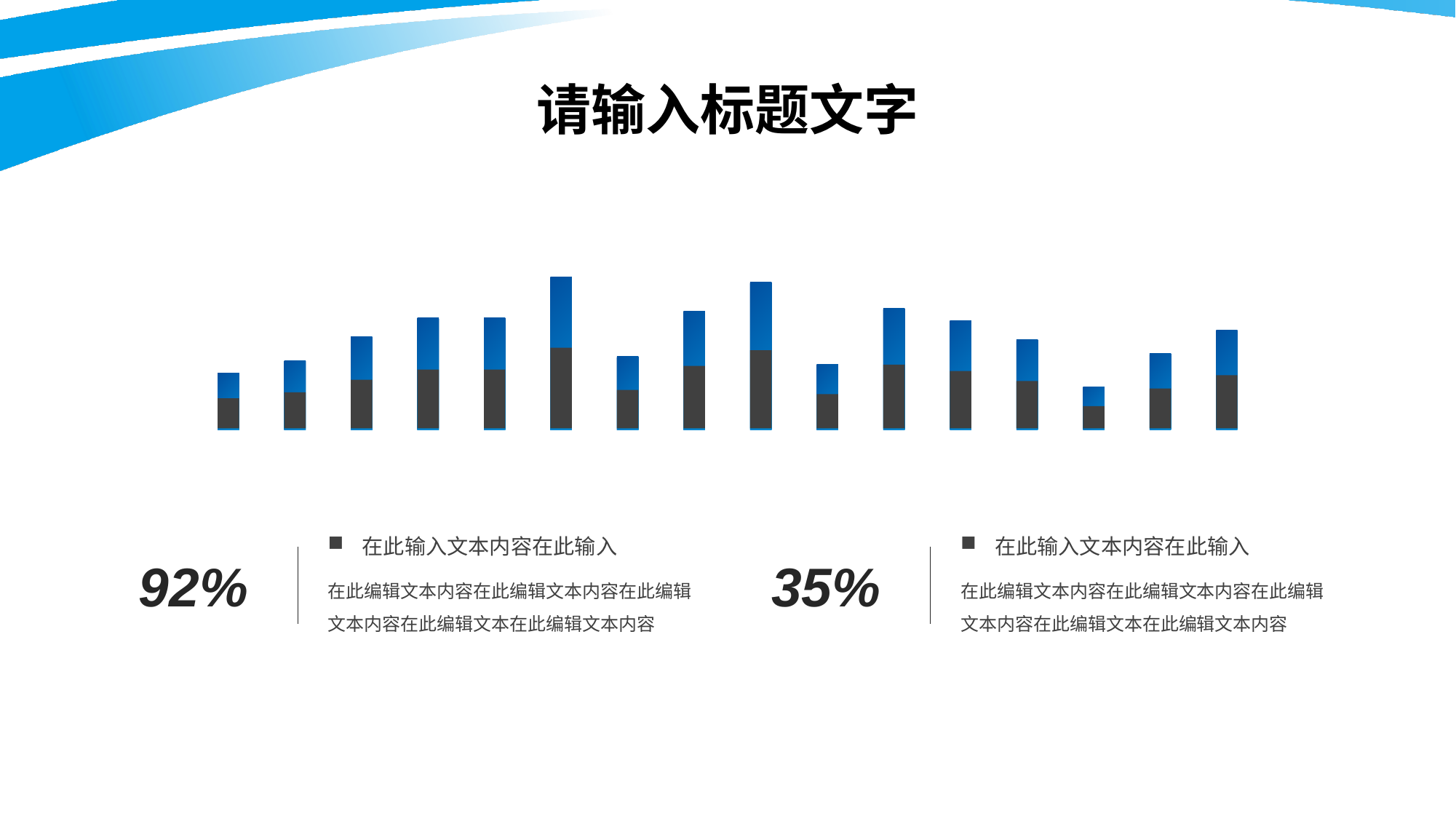

请输入标题文字

在此输入文本内容在此输入
在此编辑文本内容在此编辑文本内容在此编辑文本内容在此编辑文本在此编辑文本内容
92%
在此输入文本内容在此输入
在此编辑文本内容在此编辑文本内容在此编辑文本内容在此编辑文本在此编辑文本内容
35%